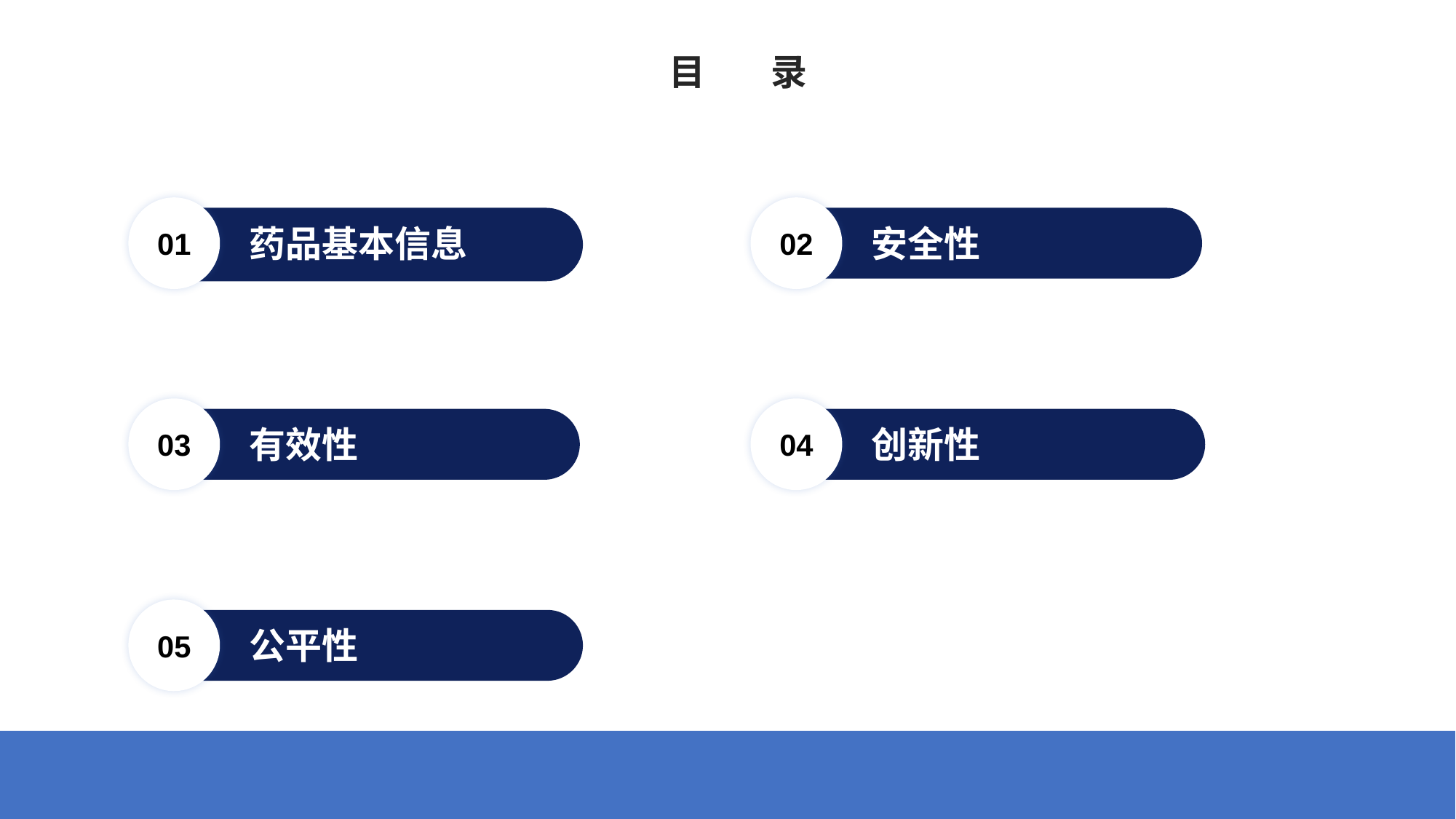

目        录

01

药品基本信息
02

安全性
03

有效性
04

创新性
05

公平性